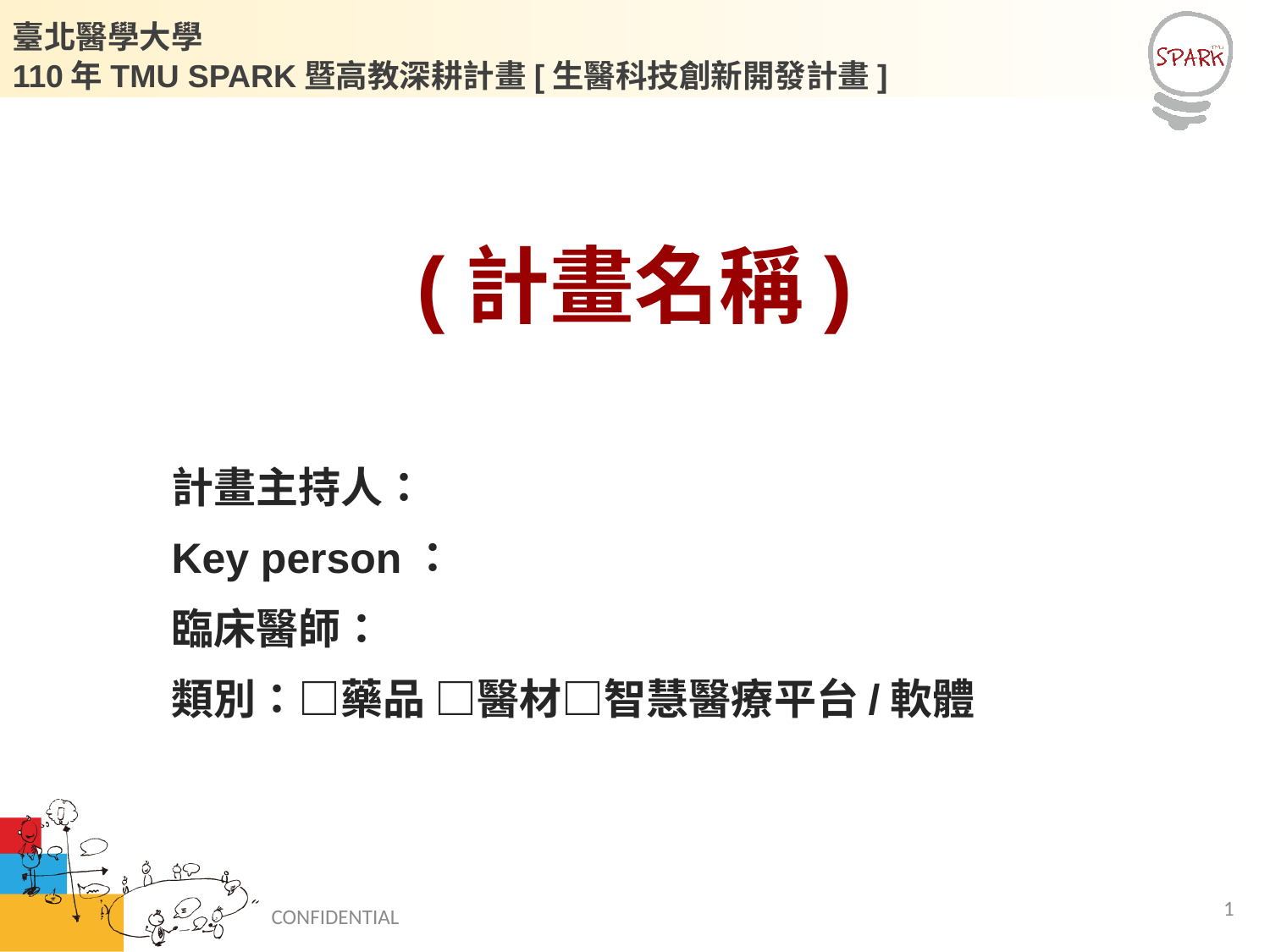

# (計畫名稱)
計畫主持人：
Key person：
臨床醫師：
類別：□藥品 □醫材□智慧醫療平台/軟體
1
CONFIDENTIAL